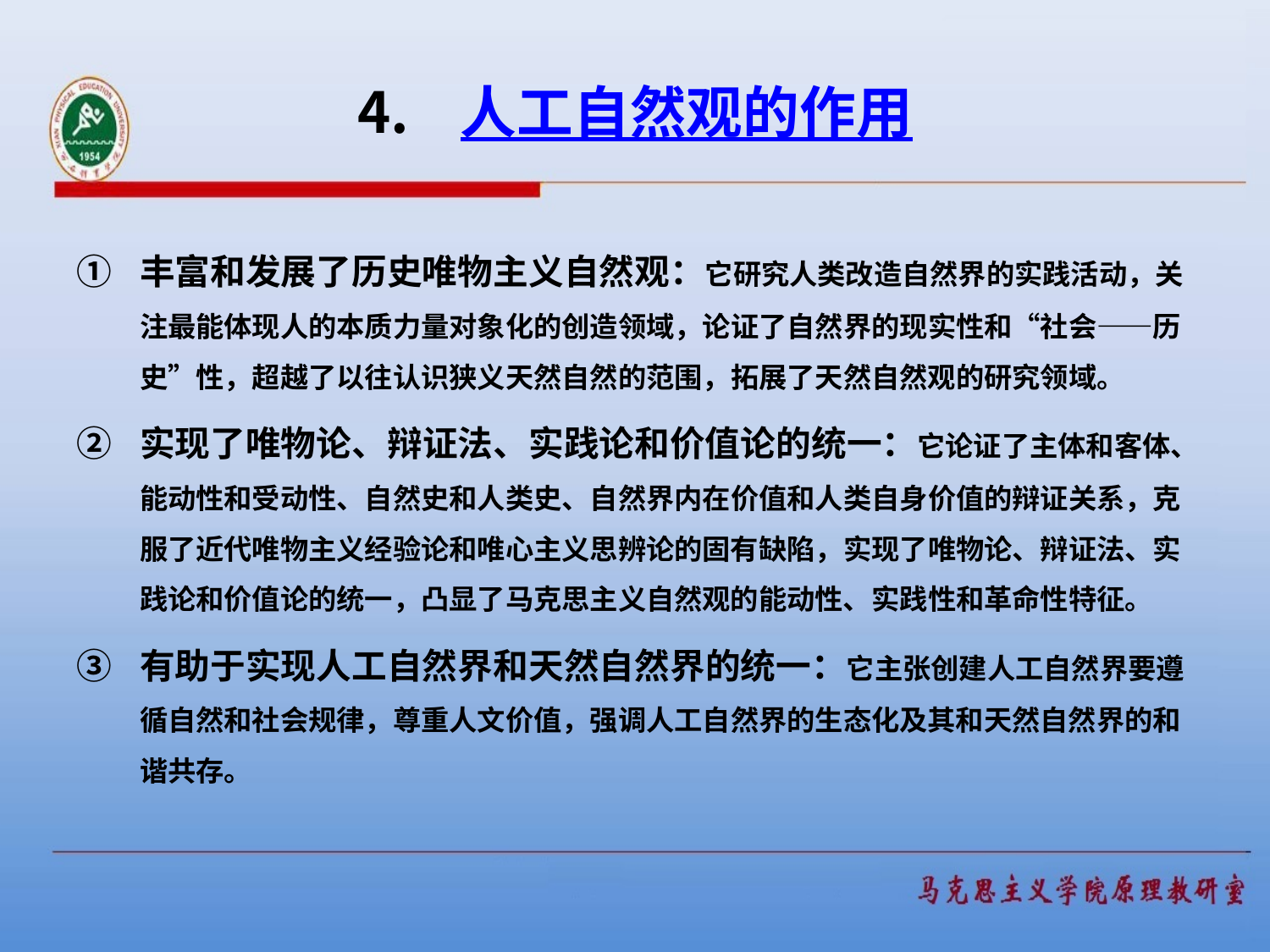

# 人工自然观的作用
丰富和发展了历史唯物主义自然观：它研究人类改造自然界的实践活动，关注最能体现人的本质力量对象化的创造领域，论证了自然界的现实性和“社会——历史”性，超越了以往认识狭义天然自然的范围，拓展了天然自然观的研究领域。
实现了唯物论、辩证法、实践论和价值论的统一：它论证了主体和客体、能动性和受动性、自然史和人类史、自然界内在价值和人类自身价值的辩证关系，克服了近代唯物主义经验论和唯心主义思辨论的固有缺陷，实现了唯物论、辩证法、实践论和价值论的统一，凸显了马克思主义自然观的能动性、实践性和革命性特征。
有助于实现人工自然界和天然自然界的统一：它主张创建人工自然界要遵循自然和社会规律，尊重人文价值，强调人工自然界的生态化及其和天然自然界的和谐共存。